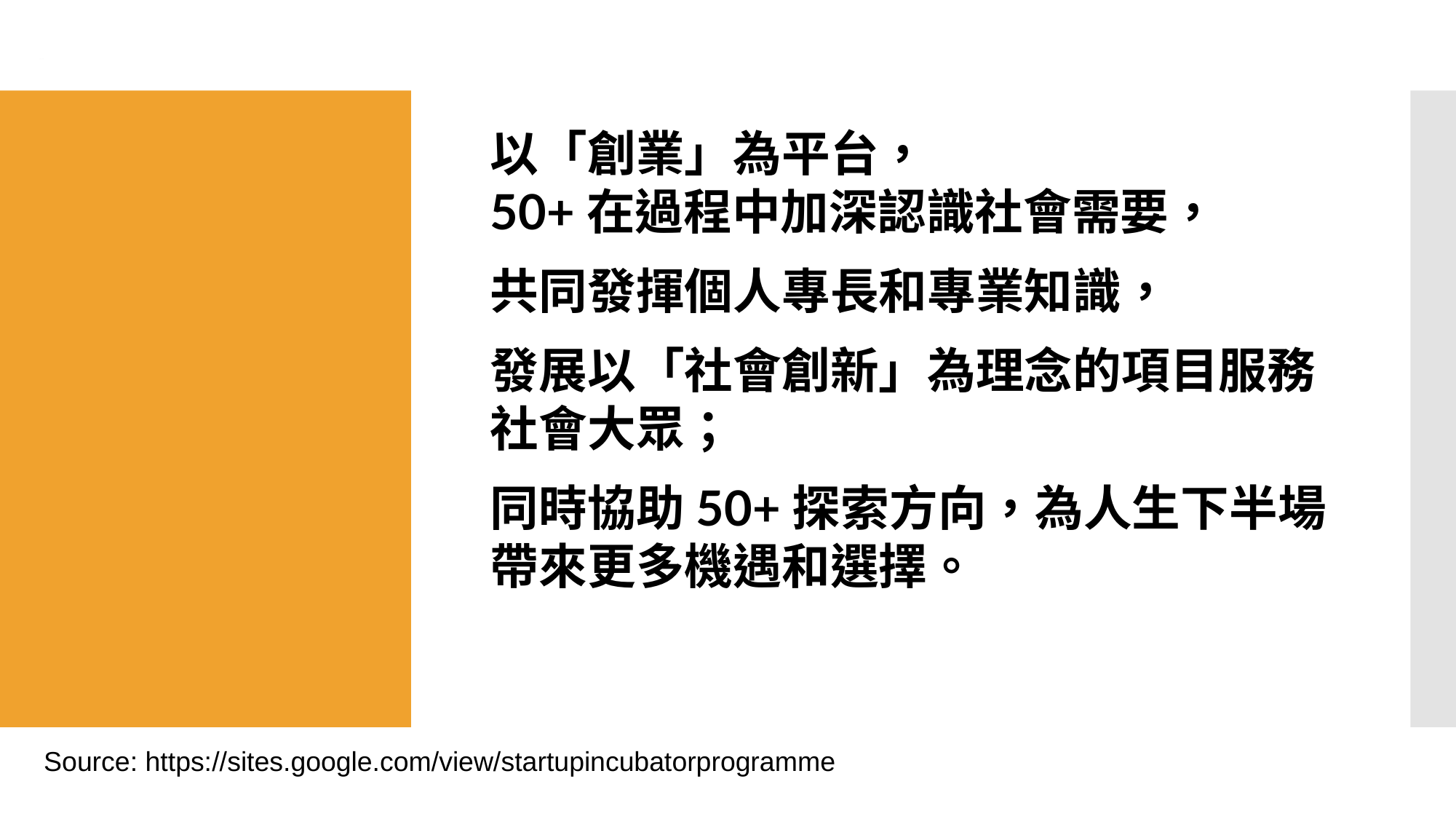

# Successful Aging (Rowe and Kahn 1987) OpPORTUNITY - Successful Aging Projects 賽馬會50+共創豐盛計劃
以「創業」為平台，
50+在過程中加深認識社會需要，
共同發揮個人專長和專業知識，
發展以「社會創新」為理念的項目服務社會大眾；
同時協助50+探索方向，為人生下半場帶來更多機遇和選擇。

Source: https://sites.google.com/view/startupincubatorprogramme